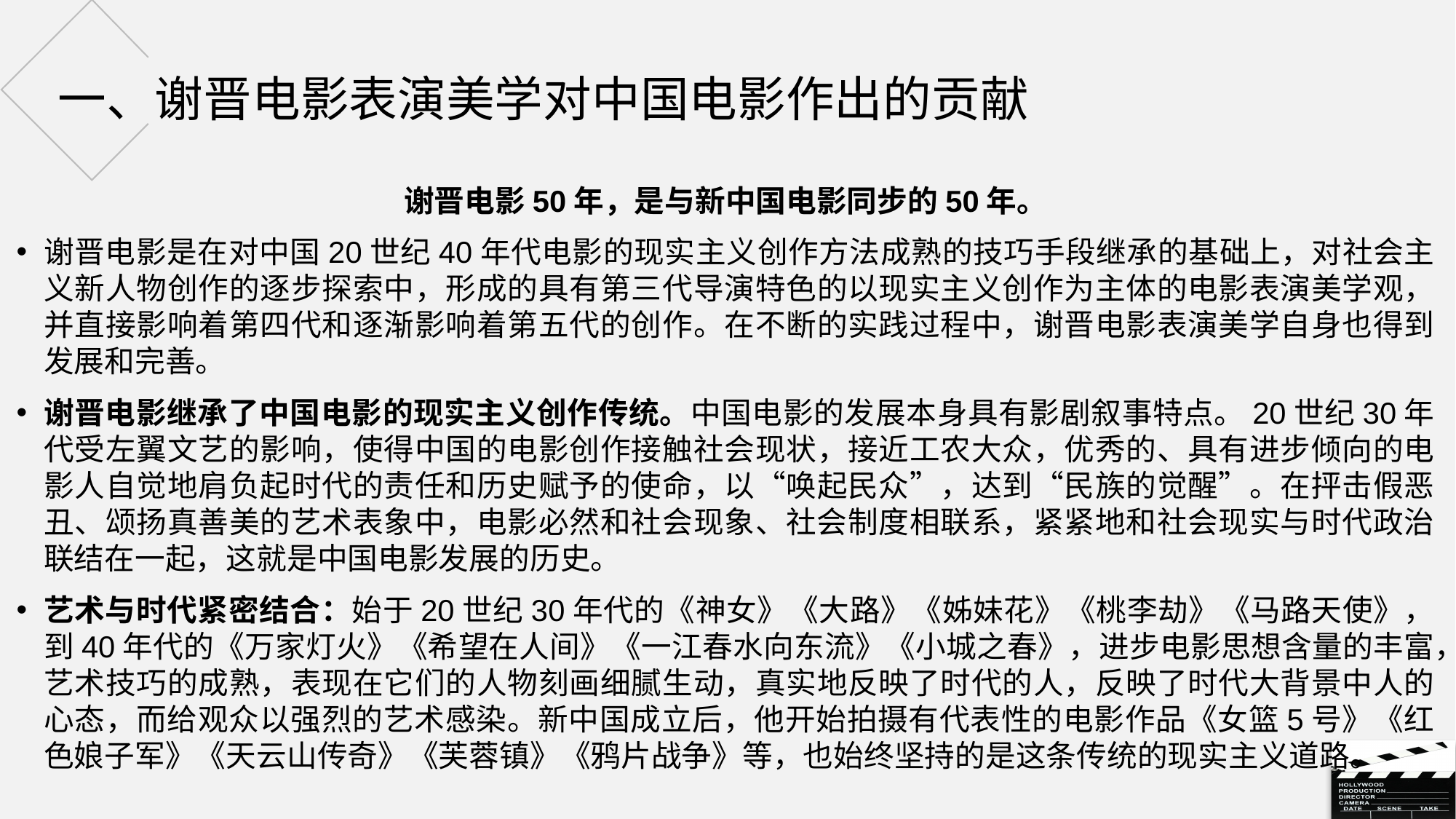

# 一、谢晋电影表演美学对中国电影作出的贡献
谢晋电影50年，是与新中国电影同步的50年。
谢晋电影是在对中国20世纪40年代电影的现实主义创作方法成熟的技巧手段继承的基础上，对社会主义新人物创作的逐步探索中，形成的具有第三代导演特色的以现实主义创作为主体的电影表演美学观，并直接影响着第四代和逐渐影响着第五代的创作。在不断的实践过程中，谢晋电影表演美学自身也得到发展和完善。
谢晋电影继承了中国电影的现实主义创作传统。中国电影的发展本身具有影剧叙事特点。20世纪30年代受左翼文艺的影响，使得中国的电影创作接触社会现状，接近工农大众，优秀的、具有进步倾向的电影人自觉地肩负起时代的责任和历史赋予的使命，以“唤起民众”，达到“民族的觉醒”。在抨击假恶丑、颂扬真善美的艺术表象中，电影必然和社会现象、社会制度相联系，紧紧地和社会现实与时代政治联结在一起，这就是中国电影发展的历史。
艺术与时代紧密结合：始于20世纪30年代的《神女》《大路》《姊妹花》《桃李劫》《马路天使》，到40年代的《万家灯火》《希望在人间》《一江春水向东流》《小城之春》，进步电影思想含量的丰富，艺术技巧的成熟，表现在它们的人物刻画细腻生动，真实地反映了时代的人，反映了时代大背景中人的心态，而给观众以强烈的艺术感染。新中国成立后，他开始拍摄有代表性的电影作品《女篮5号》《红色娘子军》《天云山传奇》《芙蓉镇》《鸦片战争》等，也始终坚持的是这条传统的现实主义道路。